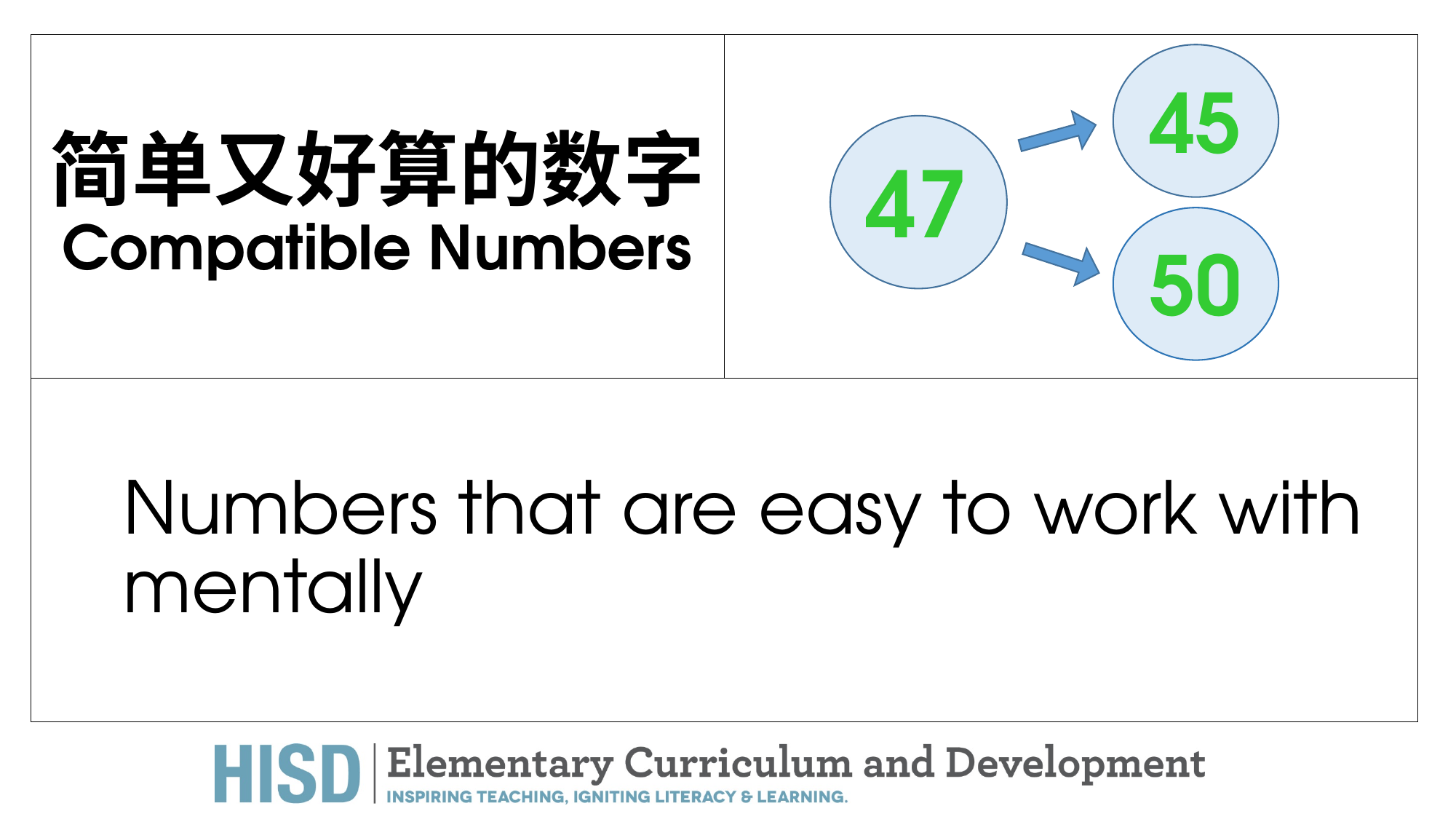

# 简单又好算的数字 Compatible Numbers

45

47

50

Numbers that are easy to work with mentally